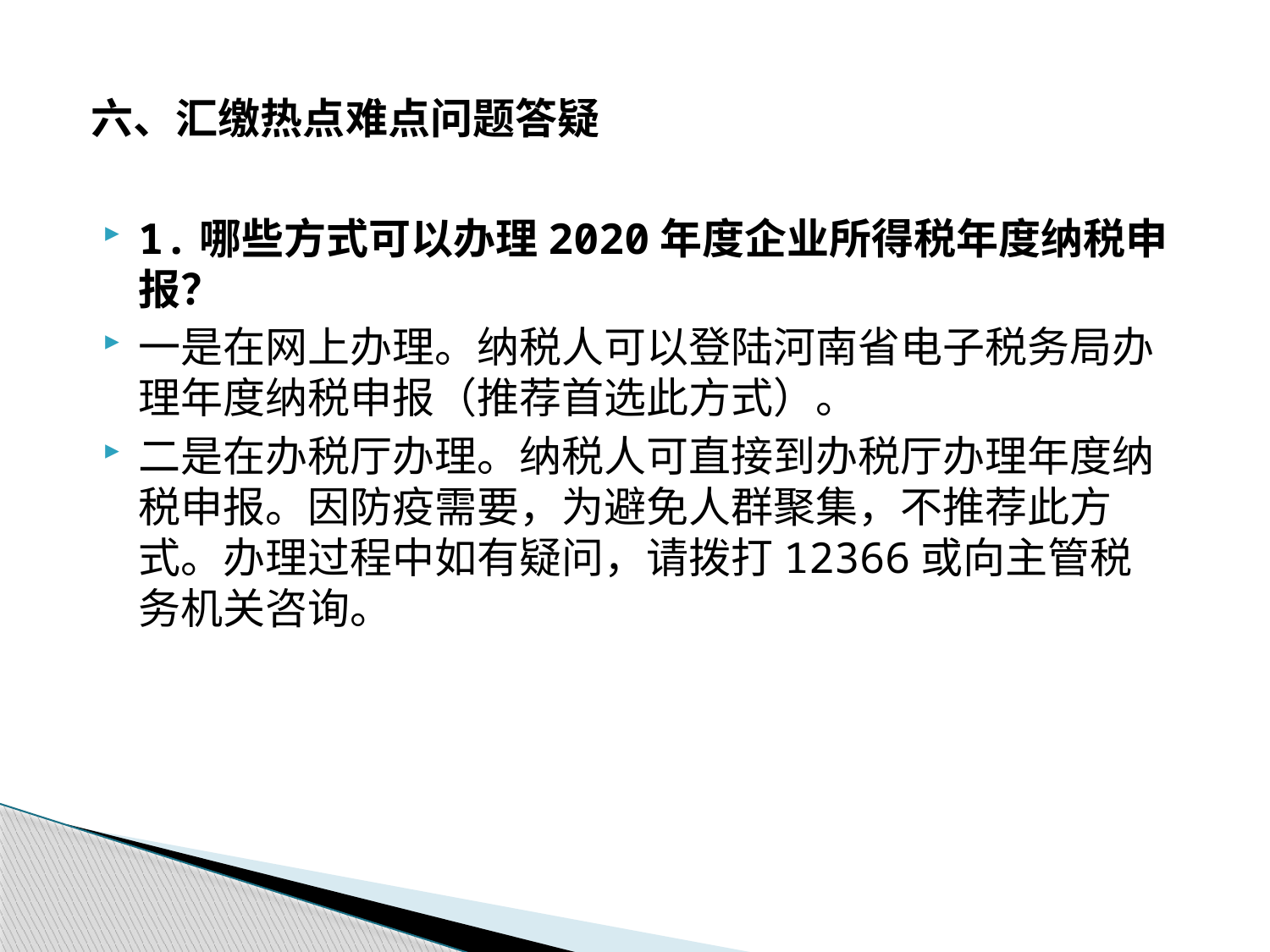

# 六、汇缴热点难点问题答疑
1.哪些方式可以办理2020年度企业所得税年度纳税申报？
一是在网上办理。纳税人可以登陆河南省电子税务局办理年度纳税申报（推荐首选此方式）。
二是在办税厅办理。纳税人可直接到办税厅办理年度纳税申报。因防疫需要，为避免人群聚集，不推荐此方式。办理过程中如有疑问，请拨打12366或向主管税务机关咨询。